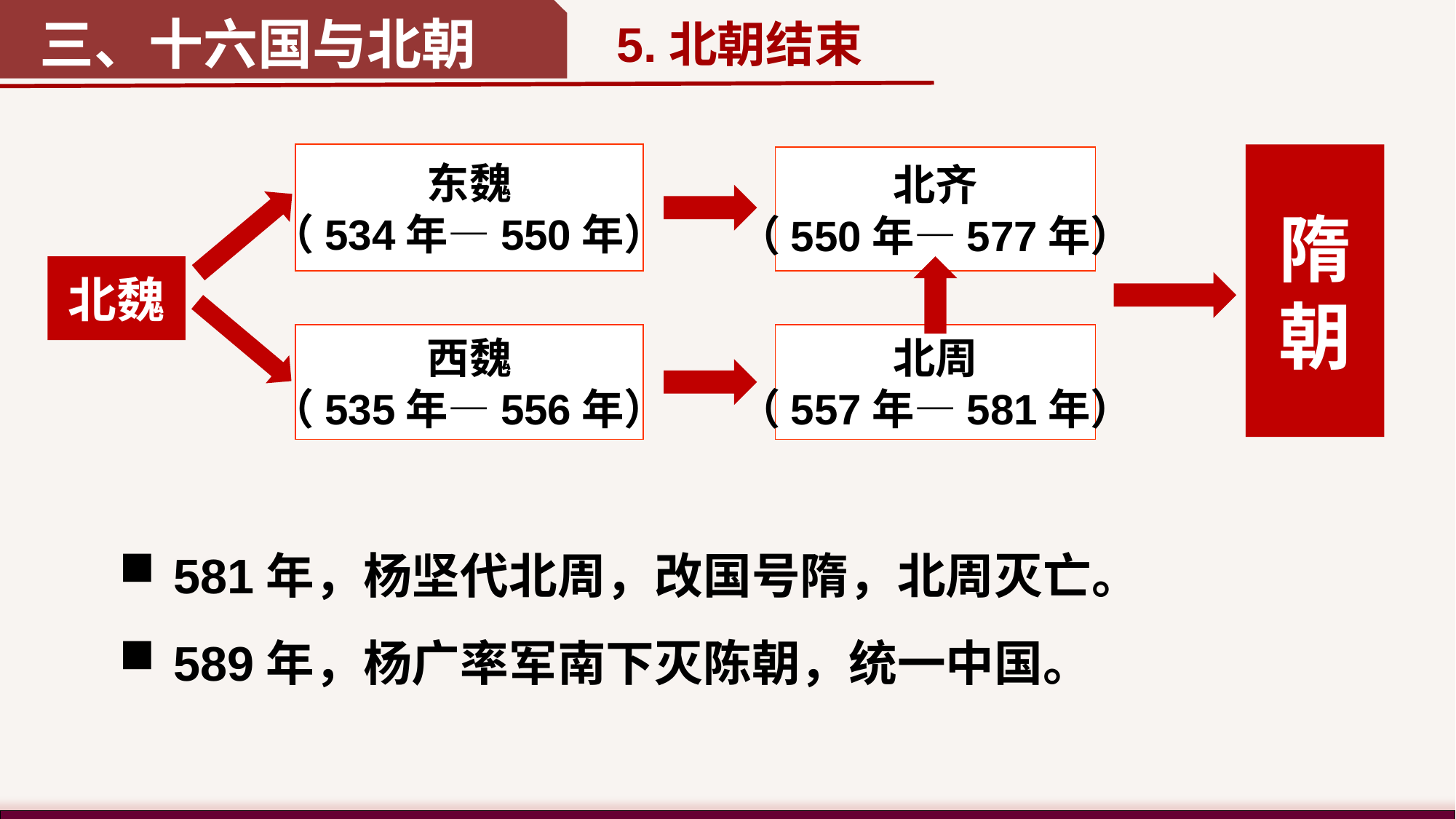

三、十六国与北朝
5.北朝结束
东魏
（534年―550年）
隋
朝
北齐
（550年—577年）

北魏

西魏
（535年―556年）
北周
（557年—581年）

581年，杨坚代北周，改国号隋，北周灭亡。

589年，杨广率军南下灭陈朝，统一中国。